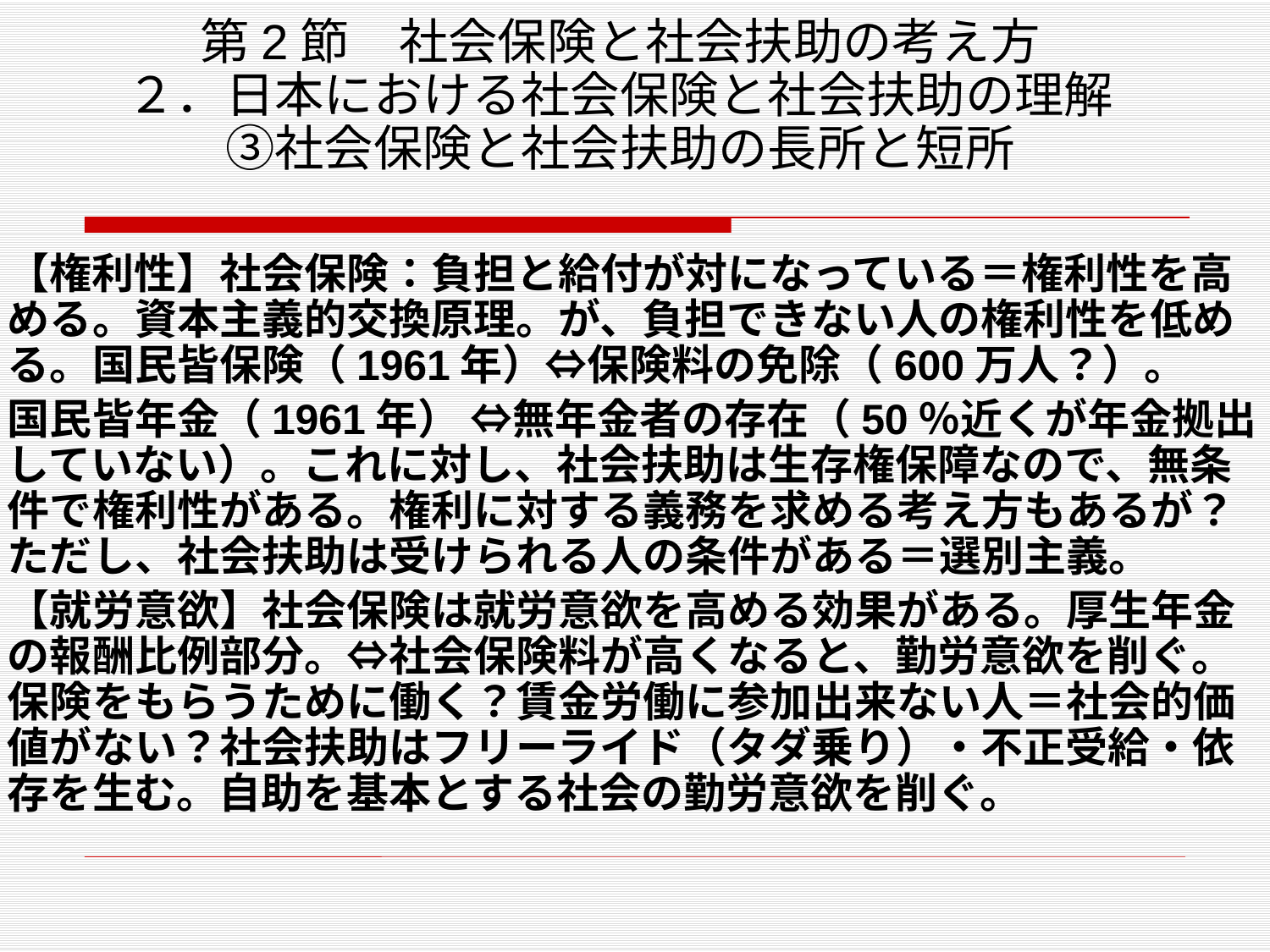

# 第2節　社会保険と社会扶助の考え方 ２．日本における社会保険と社会扶助の理解 ③社会保険と社会扶助の長所と短所
【権利性】社会保険：負担と給付が対になっている＝権利性を高める。資本主義的交換原理。が、負担できない人の権利性を低める。国民皆保険（1961年）⇔保険料の免除（600万人？）。
国民皆年金（1961年） ⇔無年金者の存在（50％近くが年金拠出していない）。これに対し、社会扶助は生存権保障なので、無条件で権利性がある。権利に対する義務を求める考え方もあるが？ただし、社会扶助は受けられる人の条件がある＝選別主義。
【就労意欲】社会保険は就労意欲を高める効果がある。厚生年金の報酬比例部分。⇔社会保険料が高くなると、勤労意欲を削ぐ。保険をもらうために働く？賃金労働に参加出来ない人＝社会的価値がない？社会扶助はフリーライド（タダ乗り）・不正受給・依存を生む。自助を基本とする社会の勤労意欲を削ぐ。